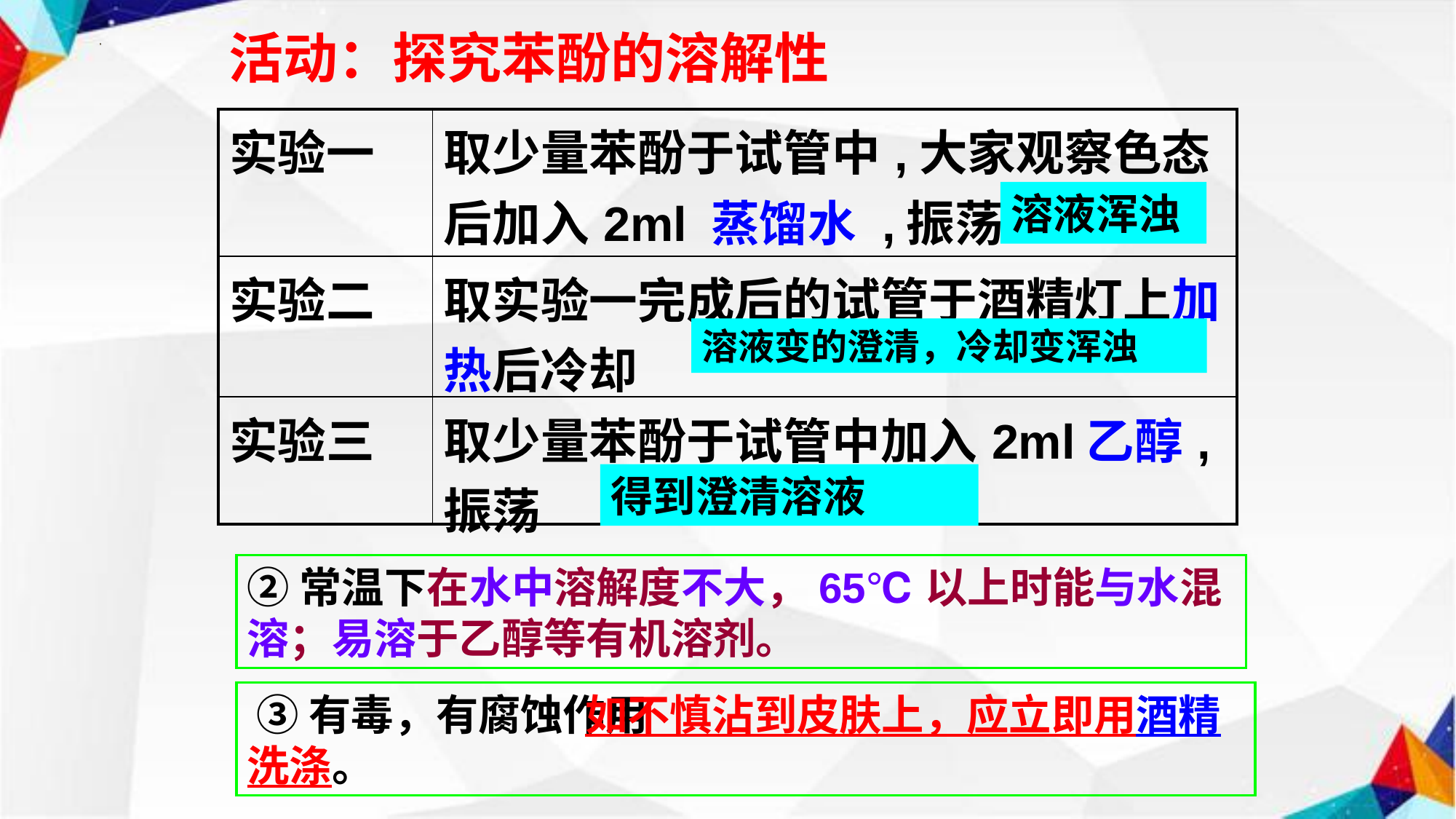

活动：探究苯酚的溶解性
| 实验一 | 取少量苯酚于试管中,大家观察色态后加入2ml 蒸馏水 ,振荡 |
| --- | --- |
| 实验二 | 取实验一完成后的试管于酒精灯上加热后冷却 |
| 实验三 | 取少量苯酚于试管中加入2ml乙醇,振荡 |
溶液浑浊
溶液变的澄清，冷却变浑浊
得到澄清溶液
②常温下在水中溶解度不大，65℃以上时能与水混溶；易溶于乙醇等有机溶剂。
                                  如不慎沾到皮肤上，应立即用酒精洗涤。
③有毒，有腐蚀作用